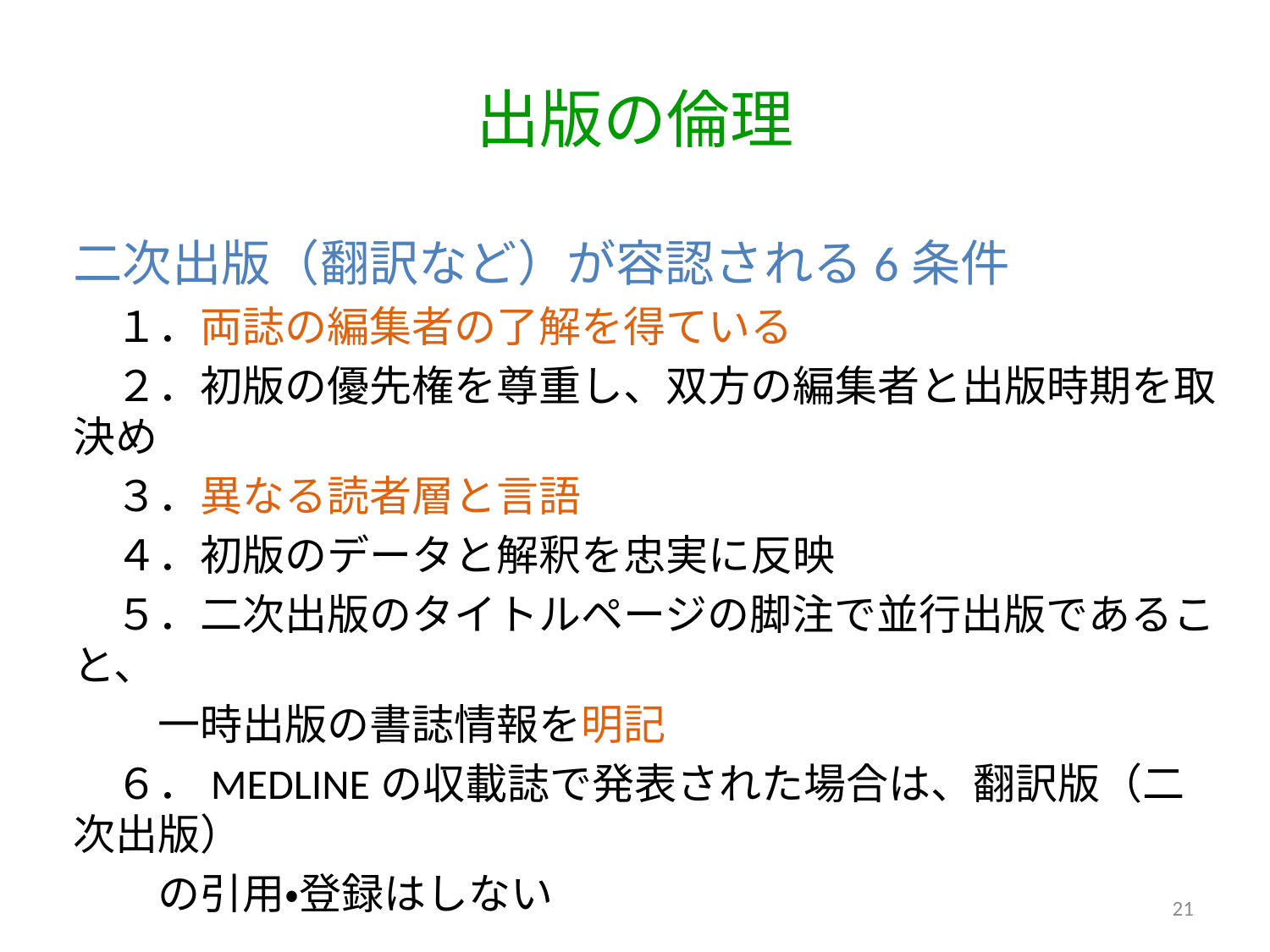

# 出版の倫理
二次出版（翻訳など）が容認される6条件
　１．両誌の編集者の了解を得ている
　２．初版の優先権を尊重し、双方の編集者と出版時期を取決め
　３．異なる読者層と言語
　４．初版のデータと解釈を忠実に反映
　５．二次出版のタイトルページの脚注で並行出版であること、
　　一時出版の書誌情報を明記
　６．MEDLINEの収載誌で発表された場合は、翻訳版（二次出版）
　　の引用・登録はしない
21